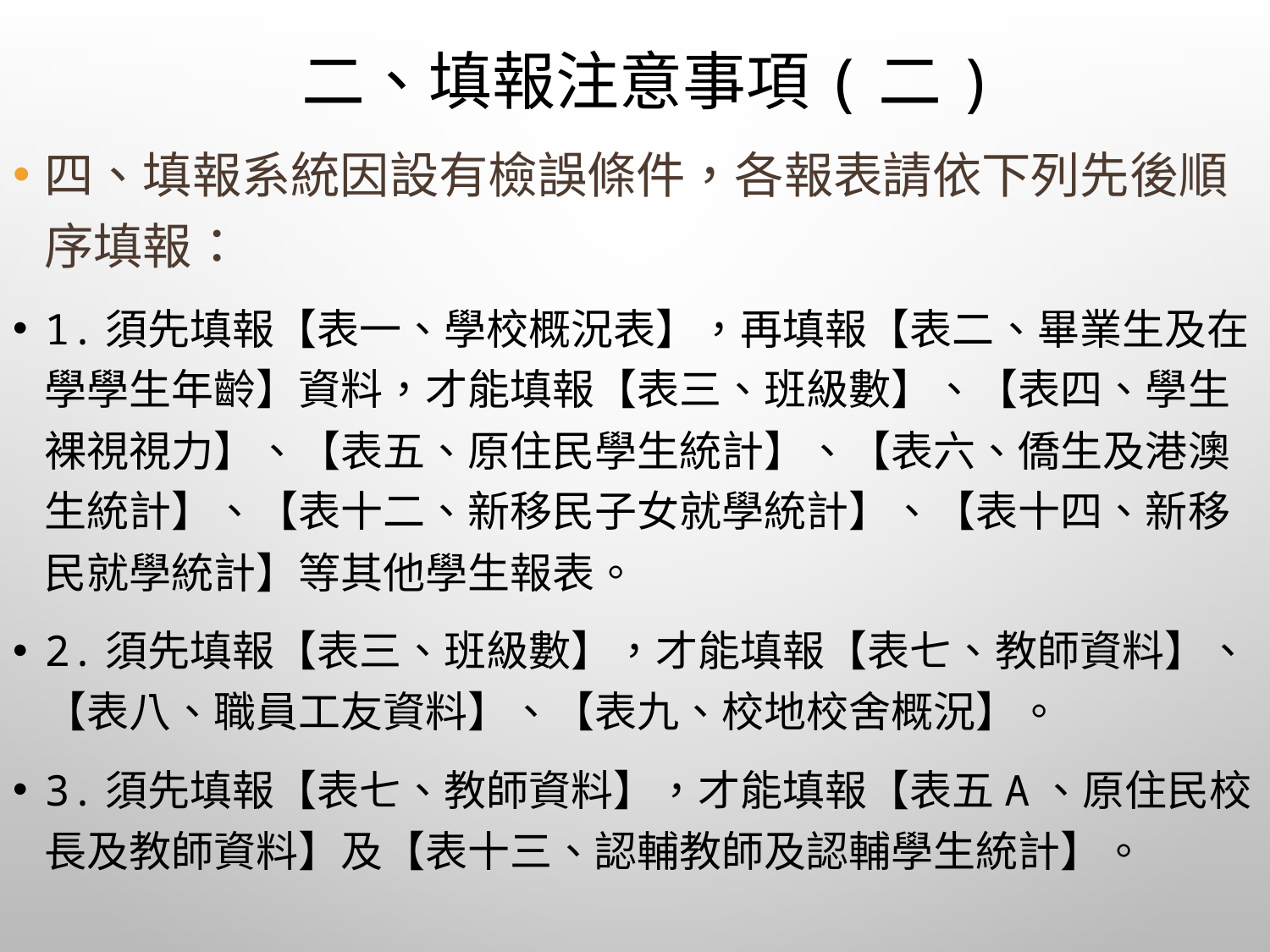

# 二、填報注意事項(二)
四、填報系統因設有檢誤條件，各報表請依下列先後順序填報：
1.須先填報【表一、學校概況表】，再填報【表二、畢業生及在學學生年齡】資料，才能填報【表三、班級數】、【表四、學生裸視視力】、【表五、原住民學生統計】、【表六、僑生及港澳生統計】、【表十二、新移民子女就學統計】、【表十四、新移民就學統計】等其他學生報表。
2.須先填報【表三、班級數】，才能填報【表七、教師資料】、【表八、職員工友資料】、【表九、校地校舍概況】。
3.須先填報【表七、教師資料】，才能填報【表五A、原住民校長及教師資料】及【表十三、認輔教師及認輔學生統計】。